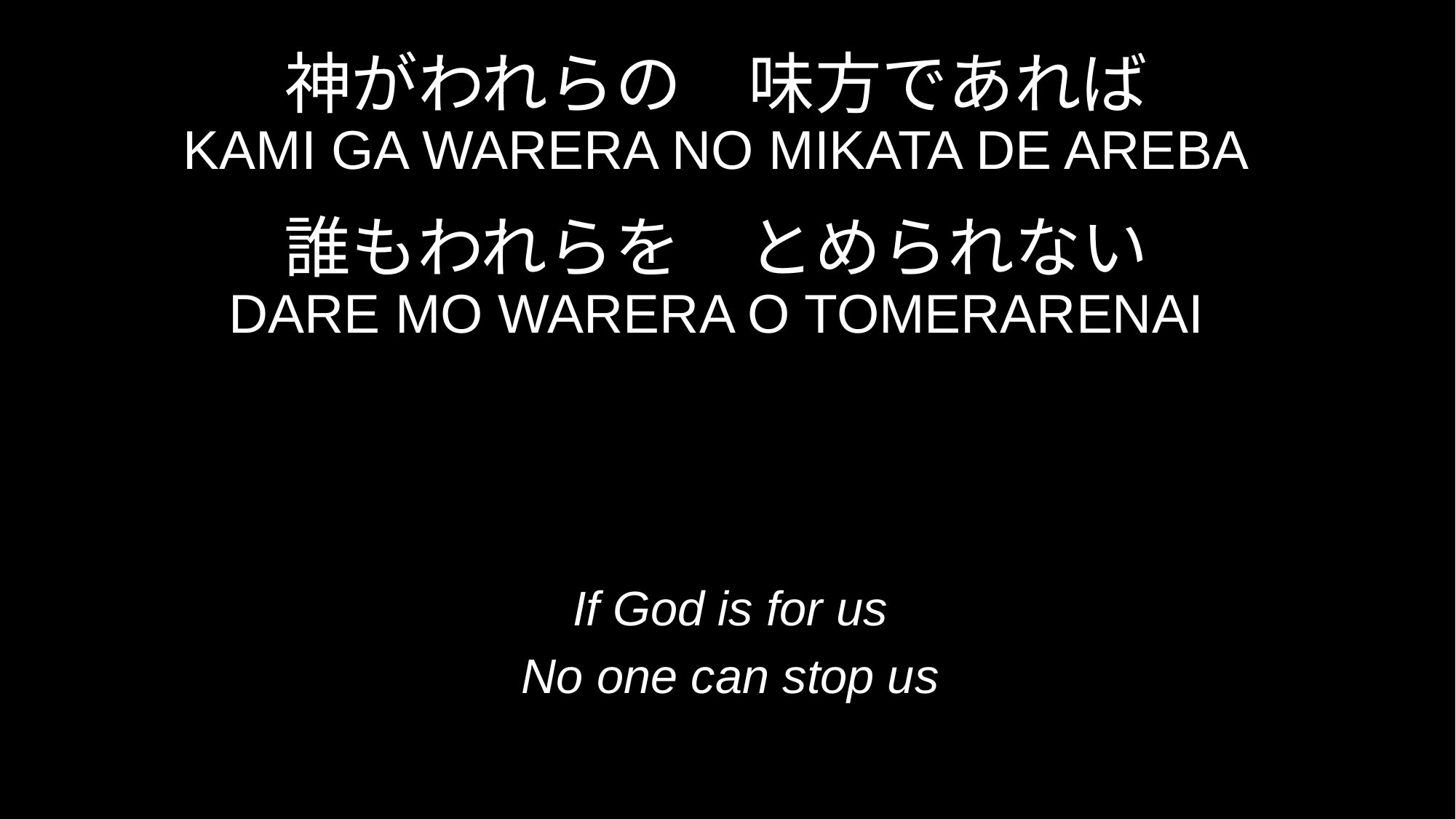

# 神がわれらの　味方であれば KAMI GA WARERA NO MIKATA DE AREBA 誰もわれらを　とめられない DARE MO WARERA O TOMERARENAI
If God is for us
No one can stop us